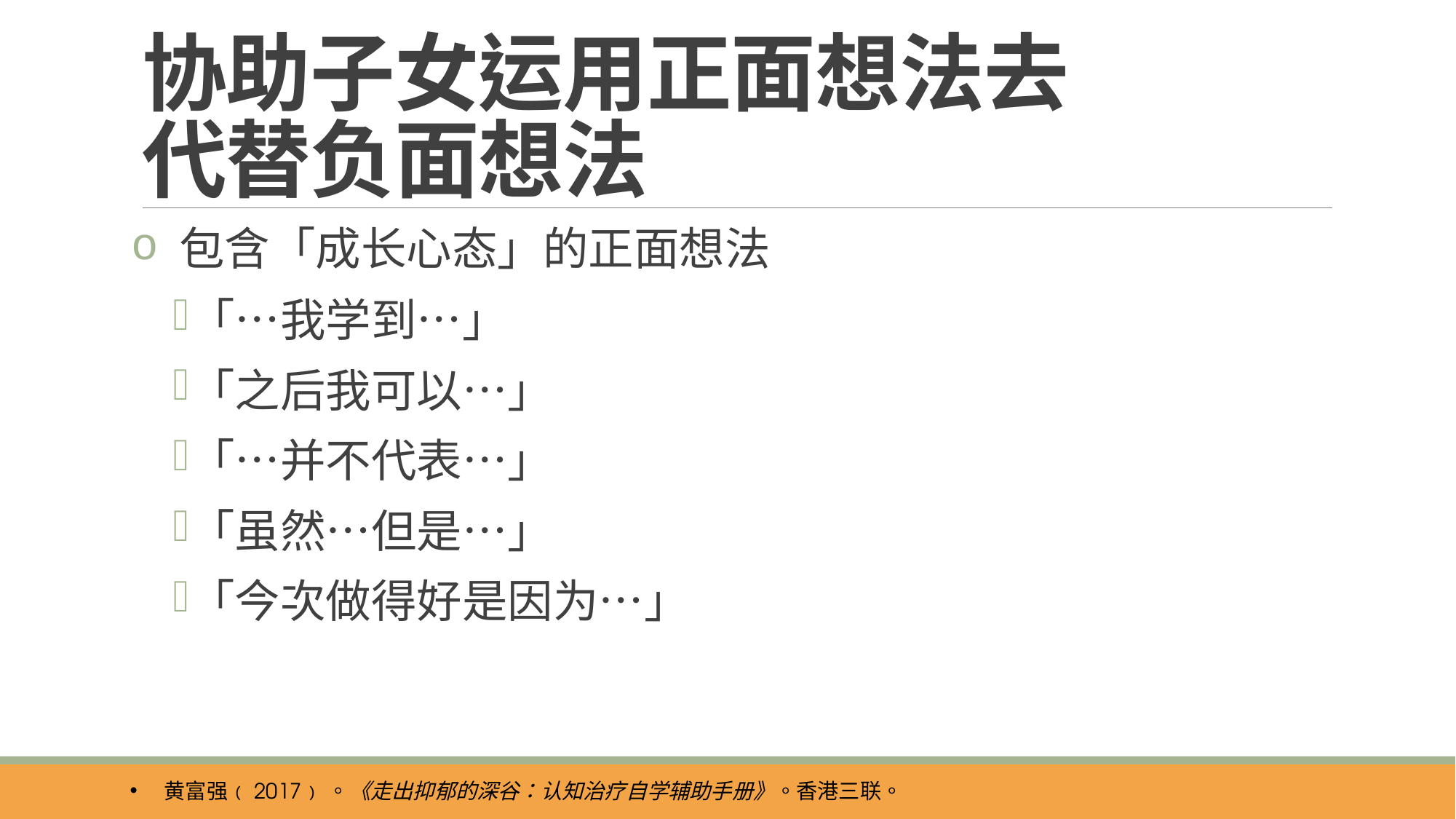

# 协助子女运用正面想法去 代替负面想法
 包含「成长心态」的正面想法
「…我学到…」
「之后我可以…」
「…并不代表…」
「虽然…但是…」
「今次做得好是因为…」
黄富强﹙2017﹚。《走出抑郁的深谷：认知治疗自学辅助手册》。香港三联。